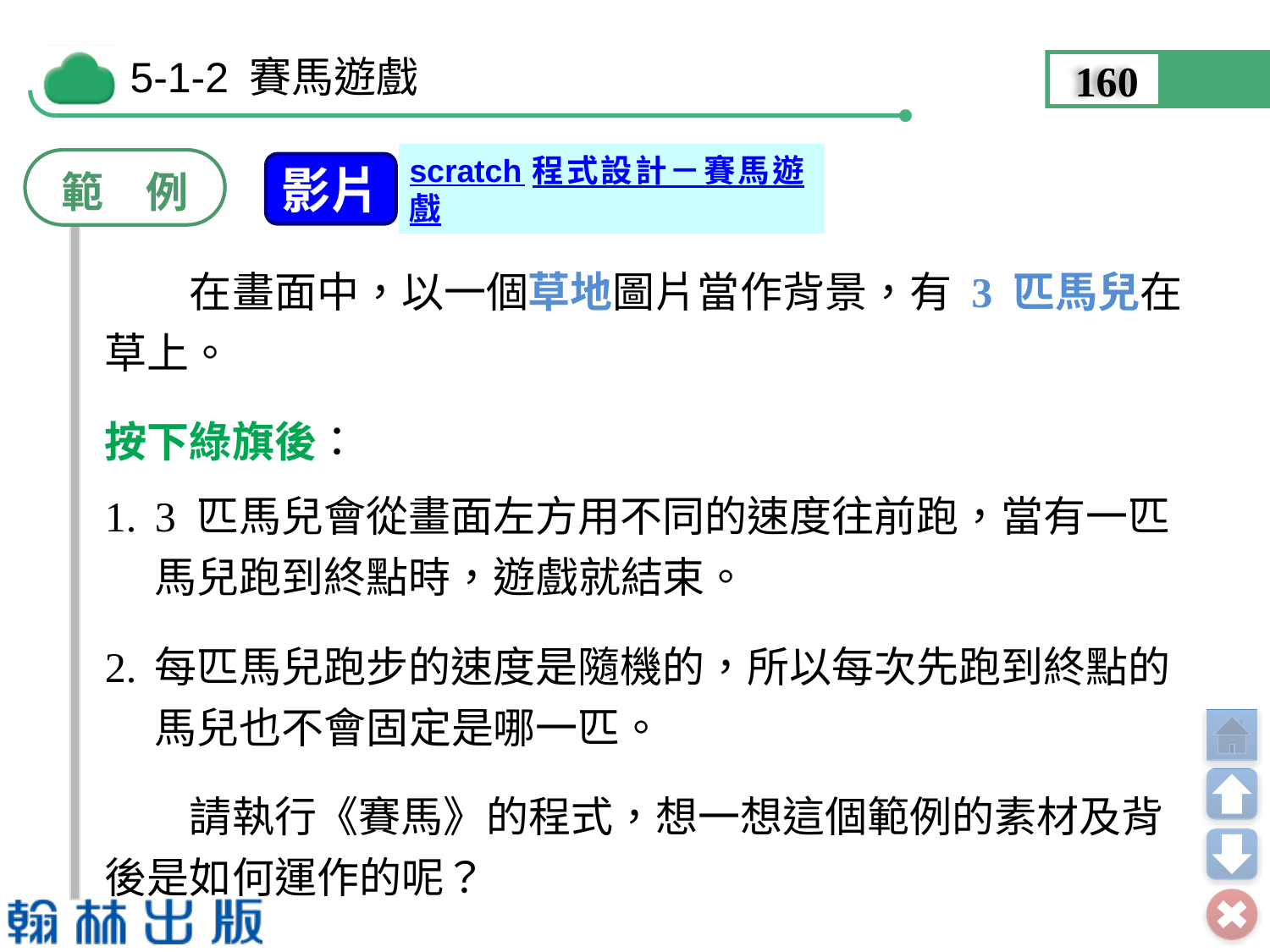

160
範　例

影片
scratch程式設計－賽馬遊戲

　　在畫面中，以一個草地圖片當作背景，有 3 匹馬兒在草上。
按下綠旗後：
1.	3 匹馬兒會從畫面左方用不同的速度往前跑，當有一匹馬兒跑到終點時，遊戲就結束。
2.	每匹馬兒跑步的速度是隨機的，所以每次先跑到終點的馬兒也不會固定是哪一匹。
　　請執行《賽馬》的程式，想一想這個範例的素材及背後是如何運作的呢？